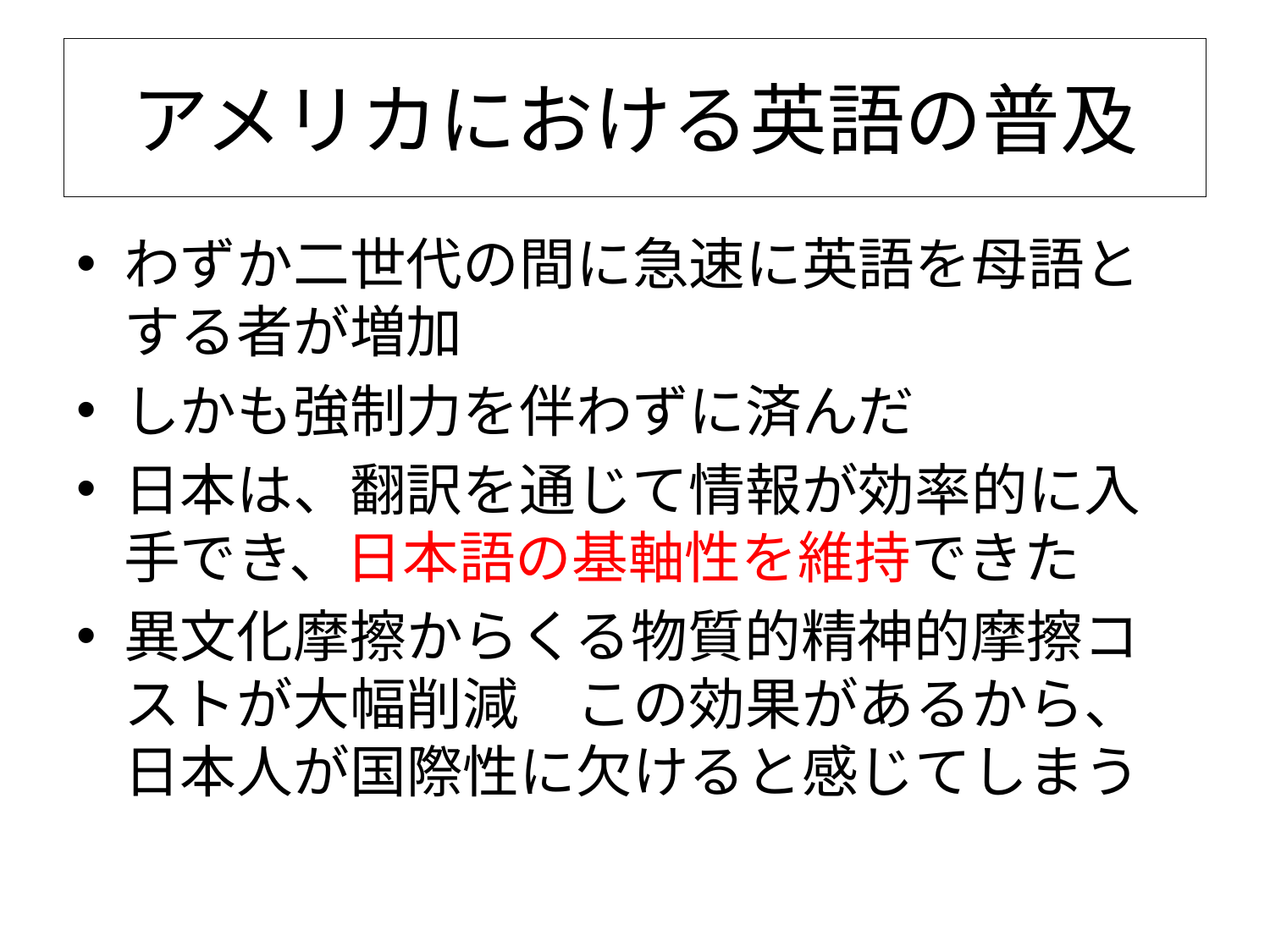

# アメリカにおける英語の普及
わずか二世代の間に急速に英語を母語とする者が増加
しかも強制力を伴わずに済んだ
日本は、翻訳を通じて情報が効率的に入手でき、日本語の基軸性を維持できた
異文化摩擦からくる物質的精神的摩擦コストが大幅削減　この効果があるから、日本人が国際性に欠けると感じてしまう